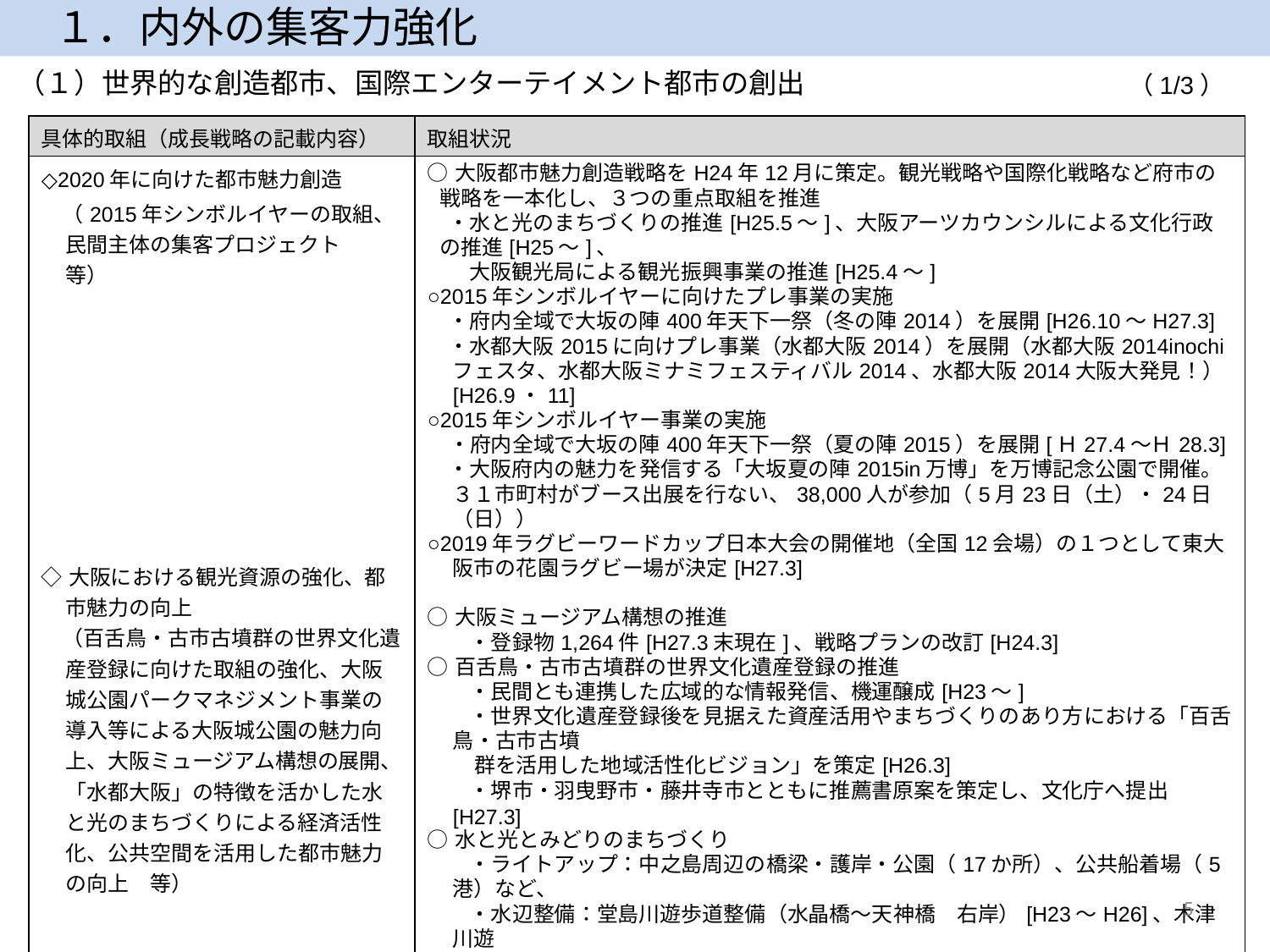

１．内外の集客力強化
（１）世界的な創造都市、国際エンターテイメント都市の創出
（1/3）
| 具体的取組（成長戦略の記載内容） | 取組状況 |
| --- | --- |
| ◇2020年に向けた都市魅力創造 　（2015年シンボルイヤーの取組、民間主体の集客プロジェクト　等） ◇大阪における観光資源の強化、都市魅力の向上 　（百舌鳥・古市古墳群の世界文化遺産登録に向けた取組の強化、大阪城公園パークマネジメント事業の導入等による大阪城公園の魅力向上、大阪ミュージアム構想の展開、「水都大阪」の特徴を活かした水と光のまちづくりによる経済活性化、公共空間を活用した都市魅力の向上　等） | ○大阪都市魅力創造戦略をH24年12月に策定。観光戦略や国際化戦略など府市の戦略を一本化し、３つの重点取組を推進 　・水と光のまちづくりの推進[H25.5～]、大阪アーツカウンシルによる文化行政の推進[H25～]、 　　大阪観光局による観光振興事業の推進[H25.4～] ○2015年シンボルイヤーに向けたプレ事業の実施 　・府内全域で大坂の陣400年天下一祭（冬の陣2014）を展開[H26.10～H27.3] 　・水都大阪2015に向けプレ事業（水都大阪2014）を展開（水都大阪2014inochiフェスタ、水都大阪ミナミフェスティバル2014、水都大阪2014大阪大発見！）[H26.9・11] ○2015年シンボルイヤー事業の実施 　・府内全域で大坂の陣400年天下一祭（夏の陣2015）を展開[Ｈ27.4～Ｈ28.3] 　・大阪府内の魅力を発信する「大坂夏の陣2015in万博」を万博記念公園で開催。３１市町村がブース出展を行ない、38,000人が参加（5月23日（土）・24日（日）） ○2019年ラグビーワードカップ日本大会の開催地（全国12会場）の１つとして東大阪市の花園ラグビー場が決定[H27.3] ○大阪ミュージアム構想の推進 　　・登録物1,264件[H27.3末現在]、戦略プランの改訂[H24.3] ○百舌鳥・古市古墳群の世界文化遺産登録の推進 　　・民間とも連携した広域的な情報発信、機運醸成[H23～] 　　・世界文化遺産登録後を見据えた資産活用やまちづくりのあり方における「百舌鳥・古市古墳 　群を活用した地域活性化ビジョン」を策定[H26.3] 　　・堺市・羽曳野市・藤井寺市とともに推薦書原案を策定し、文化庁へ提出[H27.3] ○水と光とみどりのまちづくり 　　・ライトアップ：中之島周辺の橋梁・護岸・公園（17か所）、公共船着場（5港）など、 　　・水辺整備：堂島川遊歩道整備（水晶橋～天神橋　右岸）[H23～H26]、木津川遊　 　　　歩道整備[H25～] 　　・にぎわいづくり：水都大阪フェスの開催［H23～25］、中之島公園　水の都の夕涼みの開催[H26.6～9]、中之島GATE　野外劇団の公演誘致[H26.10]、水辺活用ナビ運用開始[H26.5～]、中之島にぎわいの森シンボルツリーの植樹及びにぎわいイベントの開催〔H22～H25〕、にぎわい施設の誘致（西天満若松浜、中之島ラブセントラル、中之島GATE 中之島漁港）[H25.12、H27.2]　　　　　　　　　　　　　　　　　　　　（次ページに続く） |
5